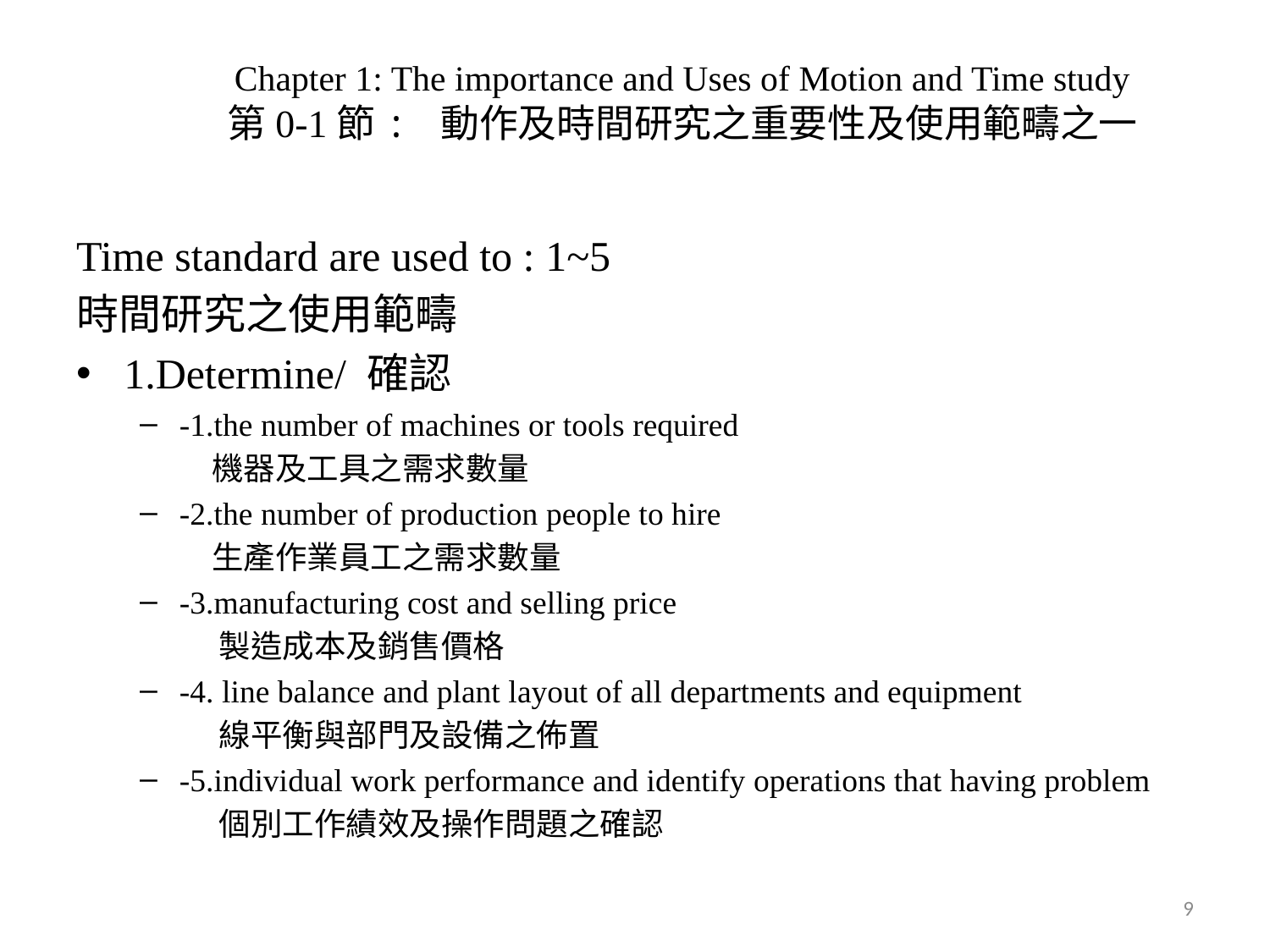

# Chapter 1: The importance and Uses of Motion and Time study 第0-1節: 動作及時間研究之重要性及使用範疇之一
Time standard are used to : 1~5
時間研究之使用範疇
1.Determine/ 確認
-1.the number of machines or tools required
         機器及工具之需求數量
-2.the number of production people to hire
         生產作業員工之需求數量
-3.manufacturing cost and selling price
          製造成本及銷售價格
-4. line balance and plant layout of all departments and equipment
          線平衡與部門及設備之佈置
-5.individual work performance and identify operations that having problem
          個別工作績效及操作問題之確認

9